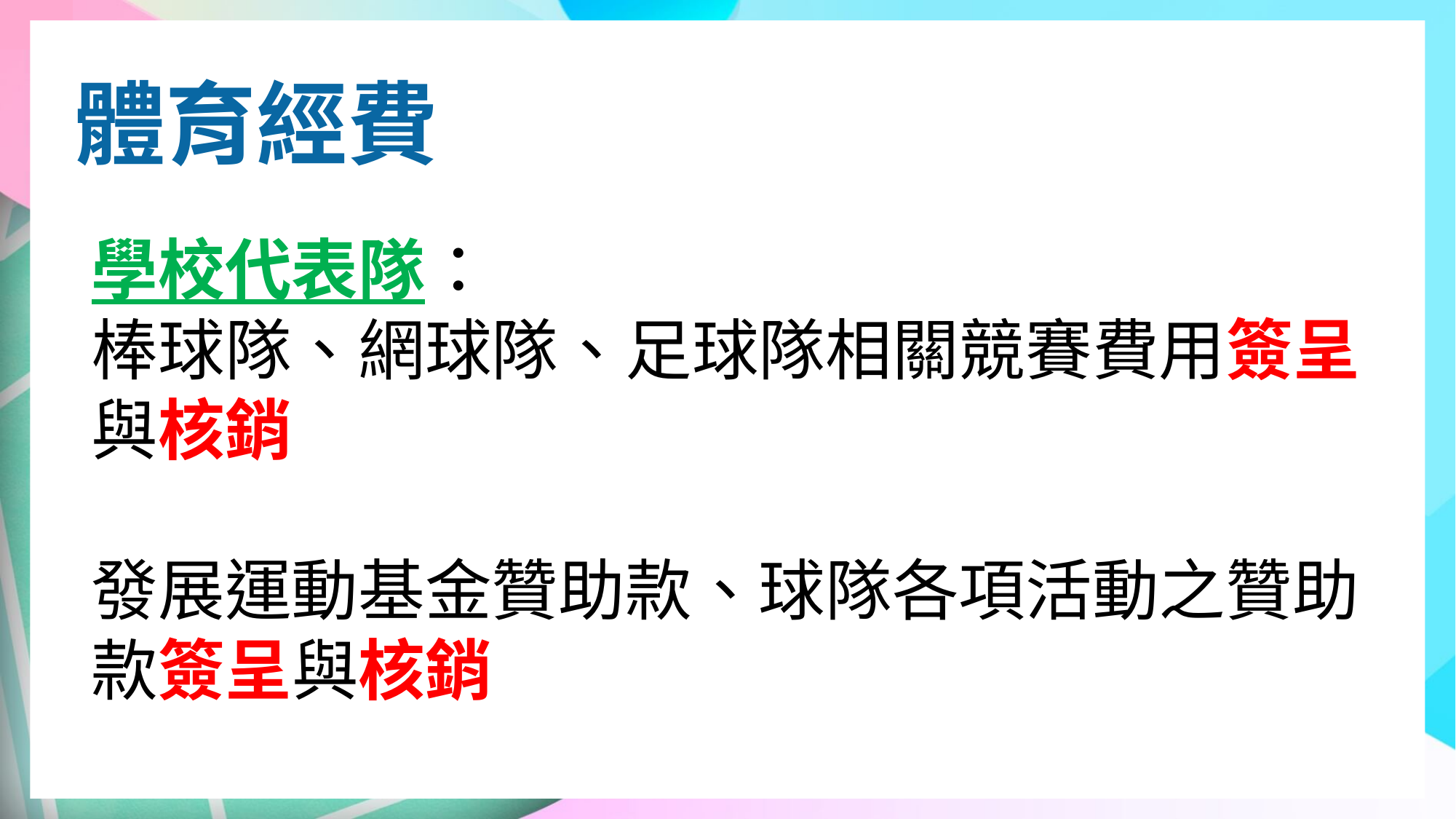

體育經費
學校代表隊：
棒球隊、網球隊、足球隊相關競賽費用簽呈與核銷

發展運動基金贊助款、球隊各項活動之贊助款簽呈與核銷